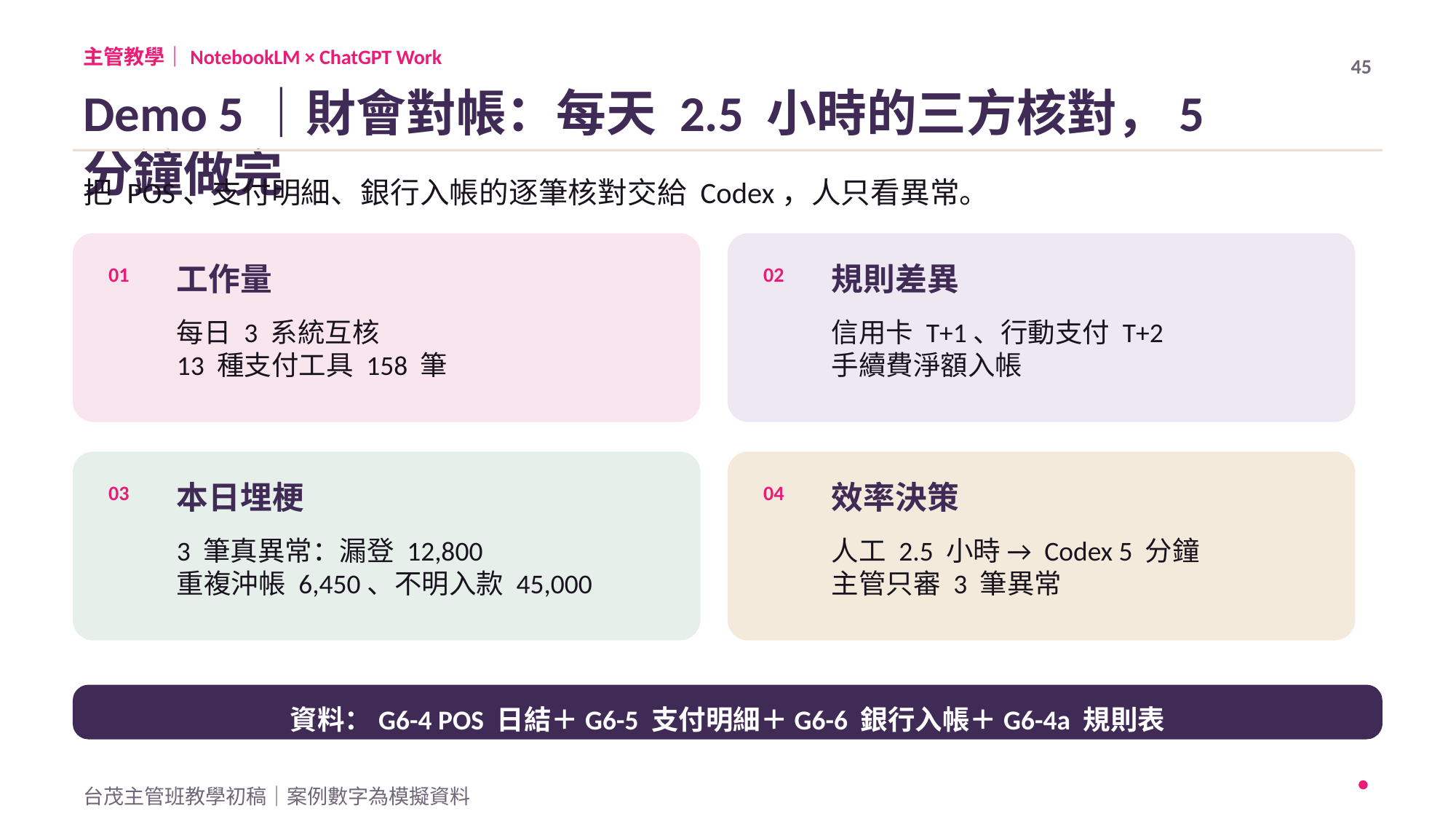

主管教學｜NotebookLM × ChatGPT Work
45
Demo 5｜財會對帳：每天 2.5 小時的三方核對，5 分鐘做完

把 POS、支付明細、銀行入帳的逐筆核對交給 Codex，人只看異常。

工作量
規則差異
01
02
每日 3 系統互核
13 種支付工具 158 筆
信用卡 T+1、行動支付 T+2
手續費淨額入帳

本日埋梗
效率決策
03
04
3 筆真異常：漏登 12,800
重複沖帳 6,450、不明入款 45,000
人工 2.5 小時 → Codex 5 分鐘
主管只審 3 筆異常

資料：G6-4 POS 日結＋G6-5 支付明細＋G6-6 銀行入帳＋G6-4a 規則表
台茂主管班教學初稿｜案例數字為模擬資料